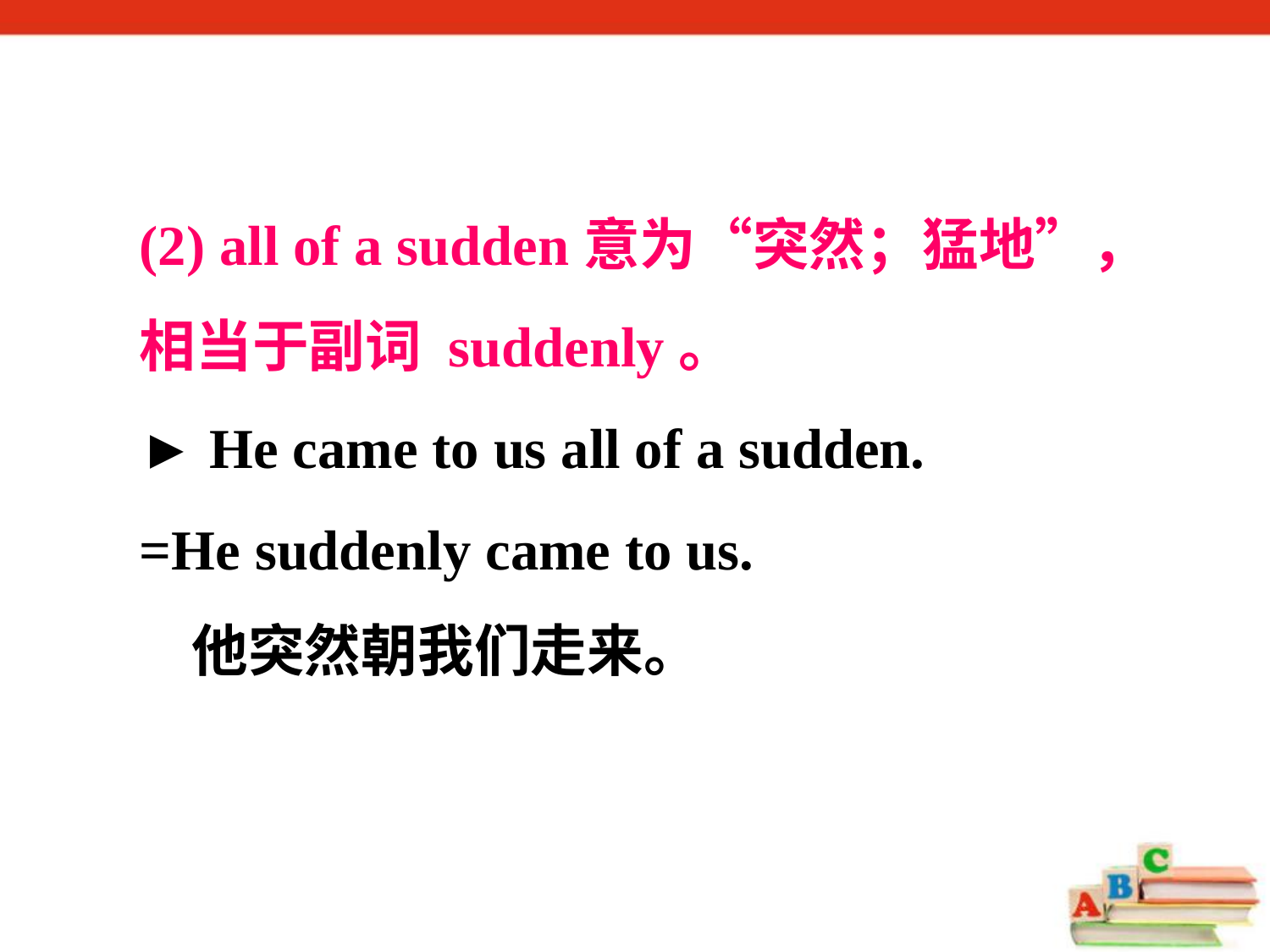

(2) all of a sudden意为“突然；猛地”，相当于副词 suddenly。
► He came to us all of a sudden.
=He suddenly came to us.
   他突然朝我们走来。